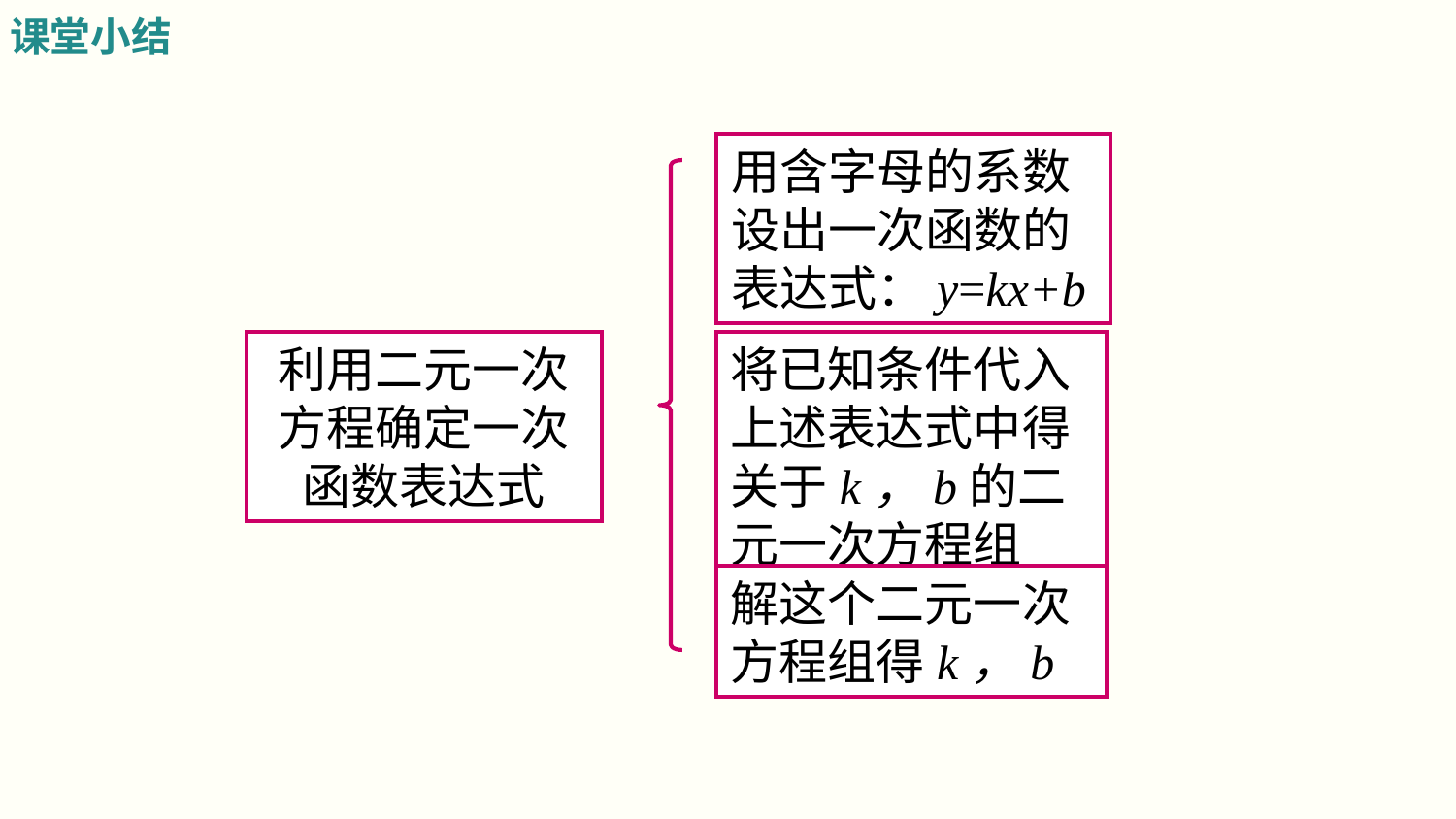

课堂小结
用含字母的系数设出一次函数的表达式：y=kx+b

利用二元一次方程确定一次函数表达式
将已知条件代入上述表达式中得关于k，b的二元一次方程组
解这个二元一次方程组得k，b